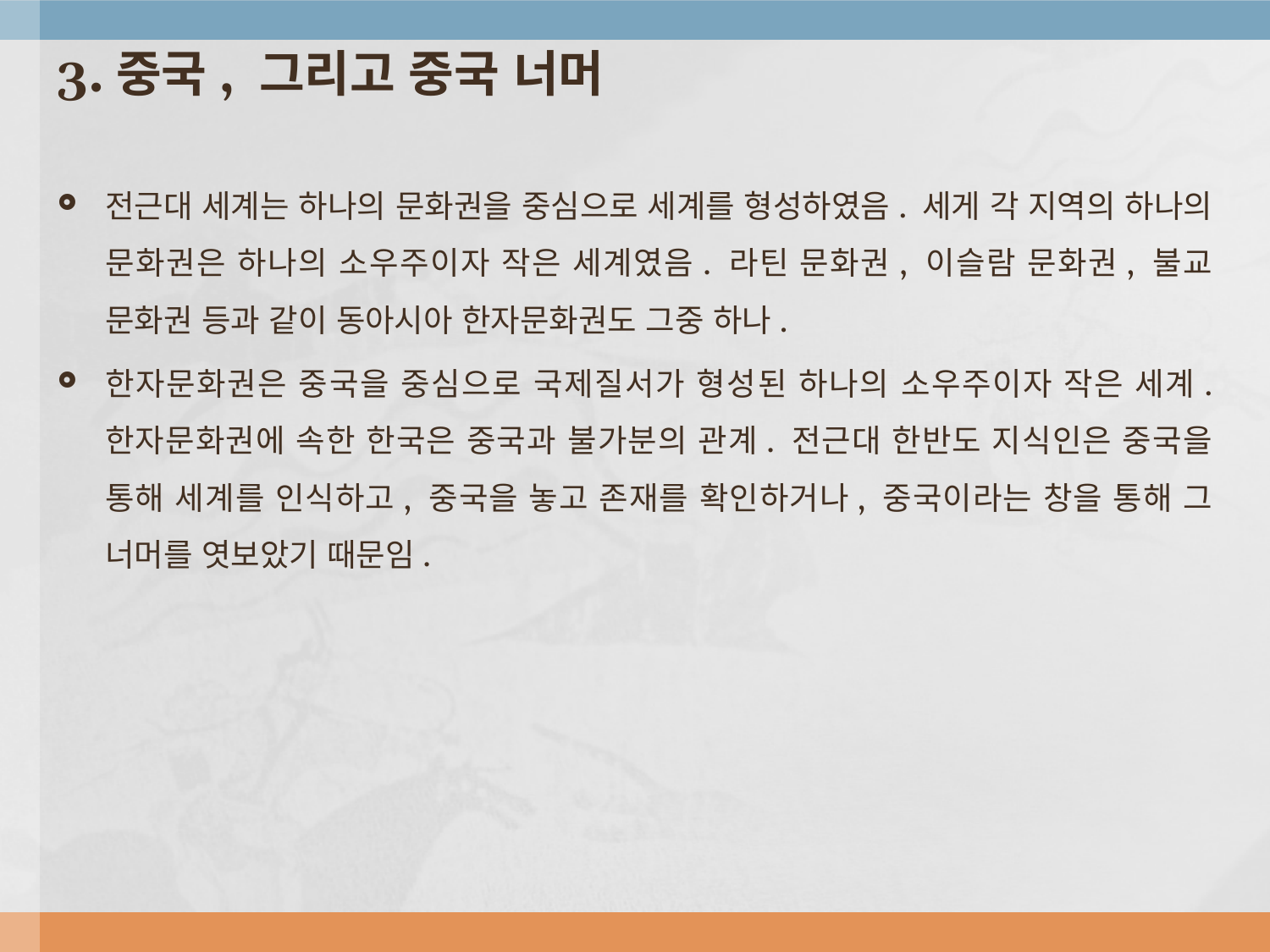

3.중국, 그리고 중국 너머

전근대 세계는 하나의 문화권을 중심으로 세계를 형성하였음. 세게 각 지역의 하나의 문화권은 하나의 소우주이자 작은 세계였음. 라틴 문화권, 이슬람 문화권, 불교 문화권 등과 같이 동아시아 한자문화권도 그중 하나.
한자문화권은 중국을 중심으로 국제질서가 형성된 하나의 소우주이자 작은 세계. 한자문화권에 속한 한국은 중국과 불가분의 관계. 전근대 한반도 지식인은 중국을 통해 세계를 인식하고, 중국을 놓고 존재를 확인하거나, 중국이라는 창을 통해 그 너머를 엿보았기 때문임.